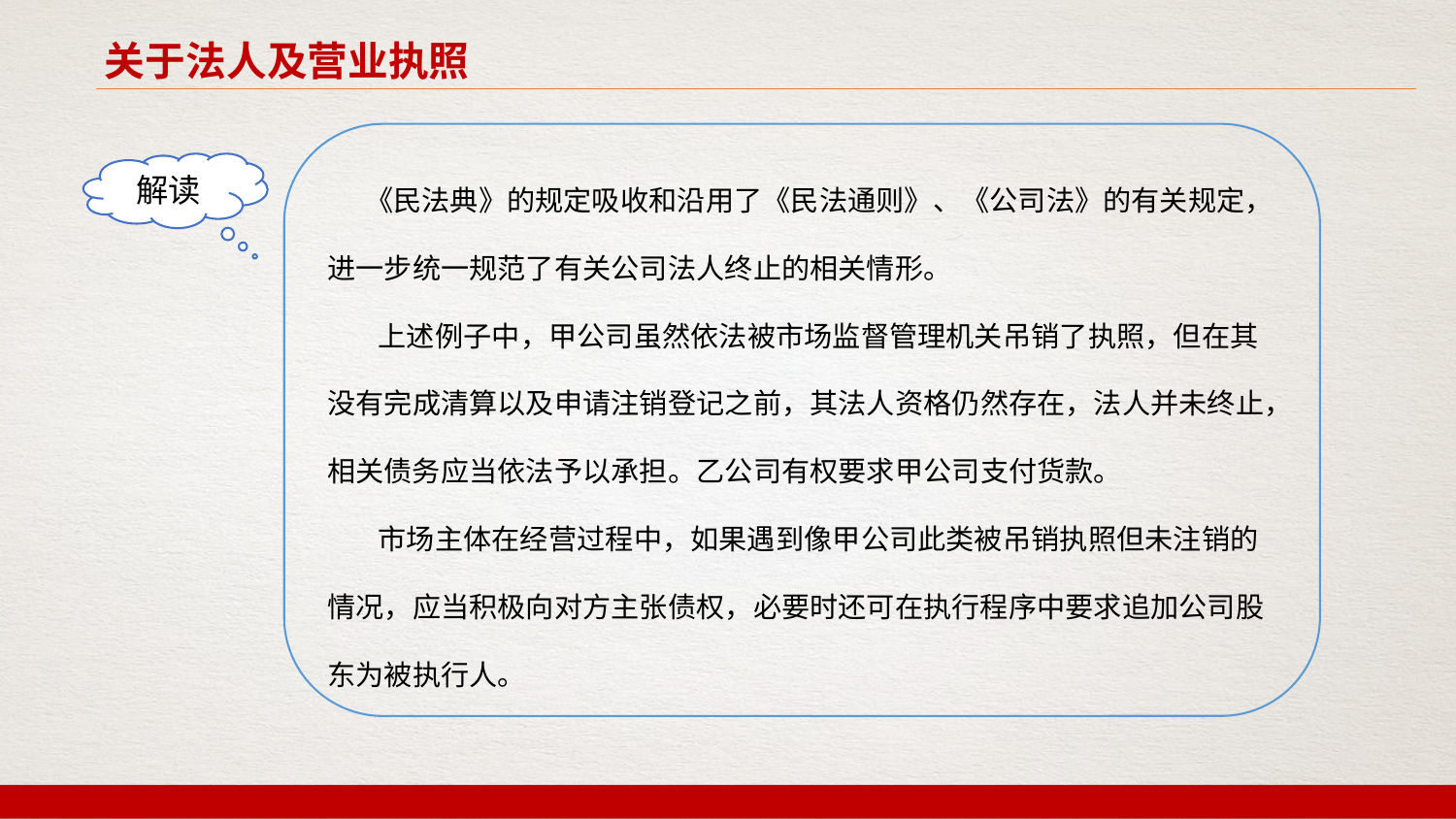

关于法人及营业执照
      《民法典》的规定吸收和沿用了《民法通则》、《公司法》的有关规定，进一步统一规范了有关公司法人终止的相关情形。
       上述例子中，甲公司虽然依法被市场监督管理机关吊销了执照，但在其没有完成清算以及申请注销登记之前，其法人资格仍然存在，法人并未终止，相关债务应当依法予以承担。乙公司有权要求甲公司支付货款。
       市场主体在经营过程中，如果遇到像甲公司此类被吊销执照但未注销的情况，应当积极向对方主张债权，必要时还可在执行程序中要求追加公司股东为被执行人。
解读